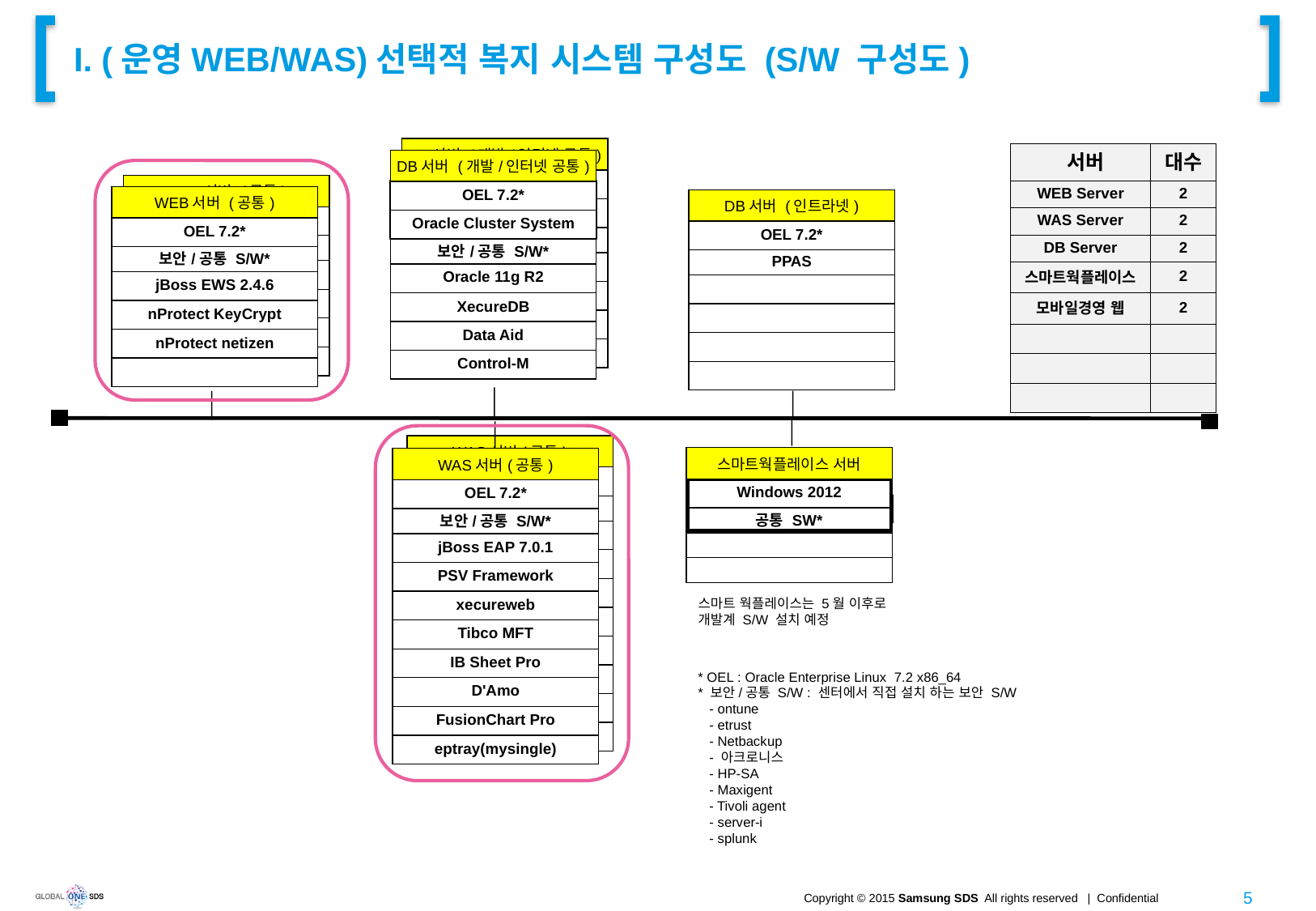

# I. (운영WEB/WAS)선택적 복지 시스템 구성도 (S/W 구성도)
| DB서버 (개발/인터넷 공통) |
| --- |
| OEL 7.2\* |
| Oracle Cluster System |
| 보안/공통 S/W\* |
| Oracle 11g R2 |
| XecureDB |
| Data Aid |
| Control-M |
| 서버 | 대수 |
| --- | --- |
| WEB Server | 2 |
| WAS Server | 2 |
| DB Server | 2 |
| 스마트웍플레이스 | 2 |
| 모바일경영 웹 | 2 |
|  |  |
|  |  |
|  |  |
| DB서버 (개발/인터넷 공통) |
| --- |
| OEL 7.2\* |
| Oracle Cluster System |
| 보안/공통 S/W\* |
| Oracle 11g R2 |
| XecureDB |
| Data Aid |
| Control-M |

| WEB서버 (공통) |
| --- |
| OEL 7.2\* |
| 보안/공통 S/W\* |
| jBoss EWS 2.4.6 |
| nProtect KeyCrypt |
| nProtect netizen |
|  |

| WEB서버 (공통) |
| --- |
| OEL 7.2\* |
| 보안/공통 S/W\* |
| jBoss EWS 2.4.6 |
| nProtect KeyCrypt |
| nProtect netizen |
|  |
| DB서버 (인트라넷) |
| --- |
| OEL 7.2\* |
| PPAS |
|  |
|  |
|  |
|  |

| WAS서버(공통) |
| --- |
| OEL 7.2\* |
| 보안/공통 S/W\* |
| jBoss EAP 7.0.1 |
| PSV Framework |
| xecureweb |
| Tibco MFT |
| IB Sheet Pro |
| D'Amo |
| FusionChart Pro |
| eptray(mysingle) |
| 스마트웍플레이스 서버 |
| --- |
| Windows 2012 |
| 공통 SW\* |
|  |
|  |
| WAS서버(공통) |
| --- |
| OEL 7.2\* |
| 보안/공통 S/W\* |
| jBoss EAP 7.0.1 |
| PSV Framework |
| xecureweb |
| Tibco MFT |
| IB Sheet Pro |
| D'Amo |
| FusionChart Pro |
| eptray(mysingle) |

스마트 웍플레이스는 5월 이후로 개발계 S/W 설치 예정
* OEL : Oracle Enterprise Linux  7.2 x86_64
* 보안/공통 S/W : 센터에서 직접 설치 하는 보안 S/W
   - ontune
   - etrust
   - Netbackup
   - 아크로니스
   - HP-SA
   - Maxigent
   - Tivoli agent
   - server-i
   - splunk